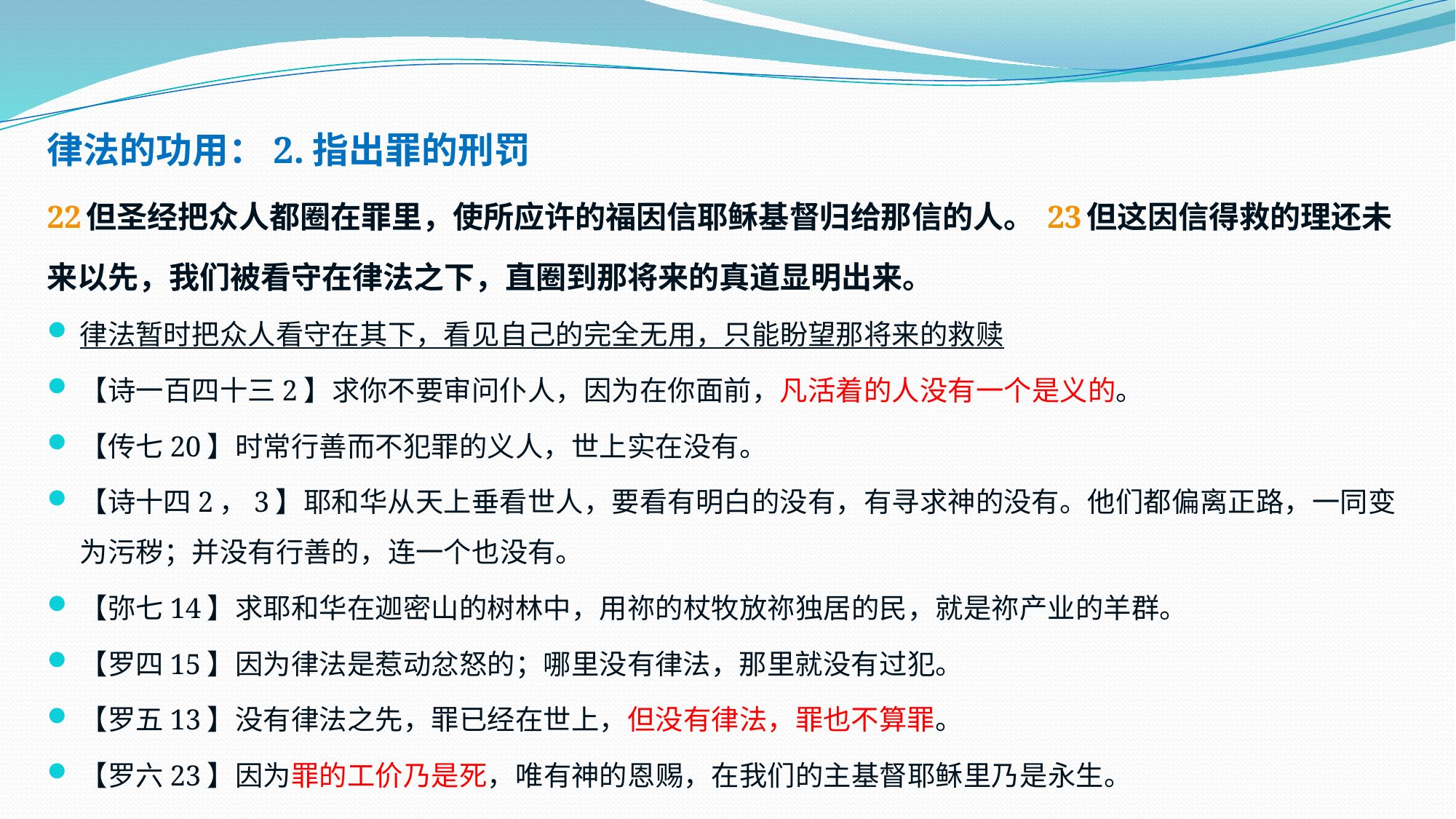

律法的功用：2.指出罪的刑罚
22 但圣经把众人都圈在罪里，使所应许的福因信耶稣基督归给那信的人。 23 但这因信得救的理还未来以先，我们被看守在律法之下，直圈到那将来的真道显明出来。
律法暂时把众人看守在其下，看见自己的完全无用，只能盼望那将来的救赎
【诗一百四十三2】求你不要审问仆人，因为在你面前，凡活着的人没有一个是义的。
【传七20】时常行善而不犯罪的义人，世上实在没有。
【诗十四2，3】耶和华从天上垂看世人，要看有明白的没有，有寻求神的没有。他们都偏离正路，一同变为污秽；并没有行善的，连一个也没有。
【弥七14】求耶和华在迦密山的树林中，用祢的杖牧放祢独居的民，就是祢产业的羊群。
【罗四15】因为律法是惹动忿怒的；哪里没有律法，那里就没有过犯。
【罗五13】没有律法之先，罪已经在世上，但没有律法，罪也不算罪。
【罗六23】因为罪的工价乃是死，唯有神的恩赐，在我们的主基督耶稣里乃是永生。